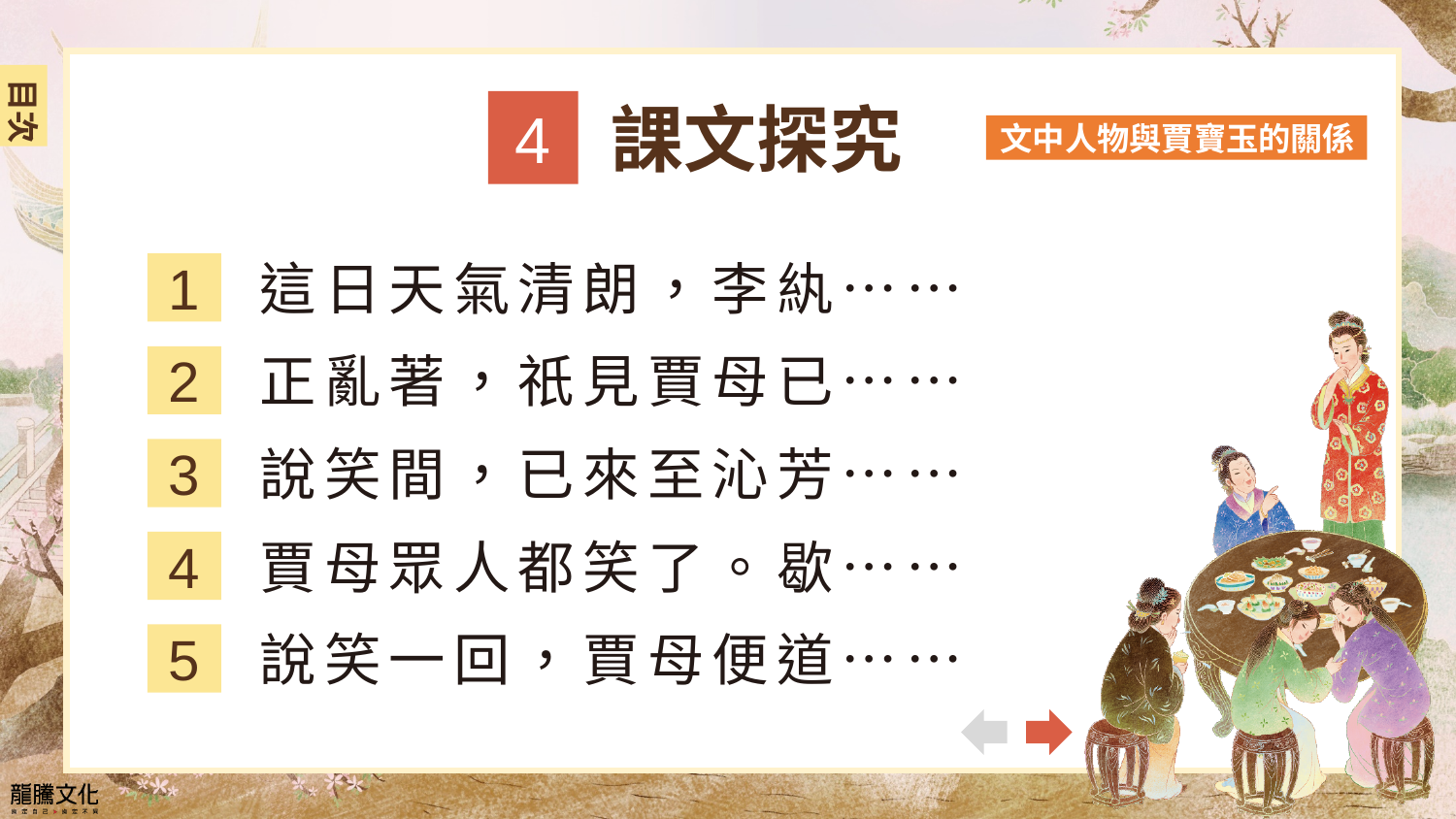

課文探究
4
文中人物與賈寶玉的關係
這日天氣清朗，李紈……

1
正亂著，祇見賈母已……

2
說笑間，已來至沁芳……

3
賈母眾人都笑了。歇……

4
說笑一回，賈母便道……

5